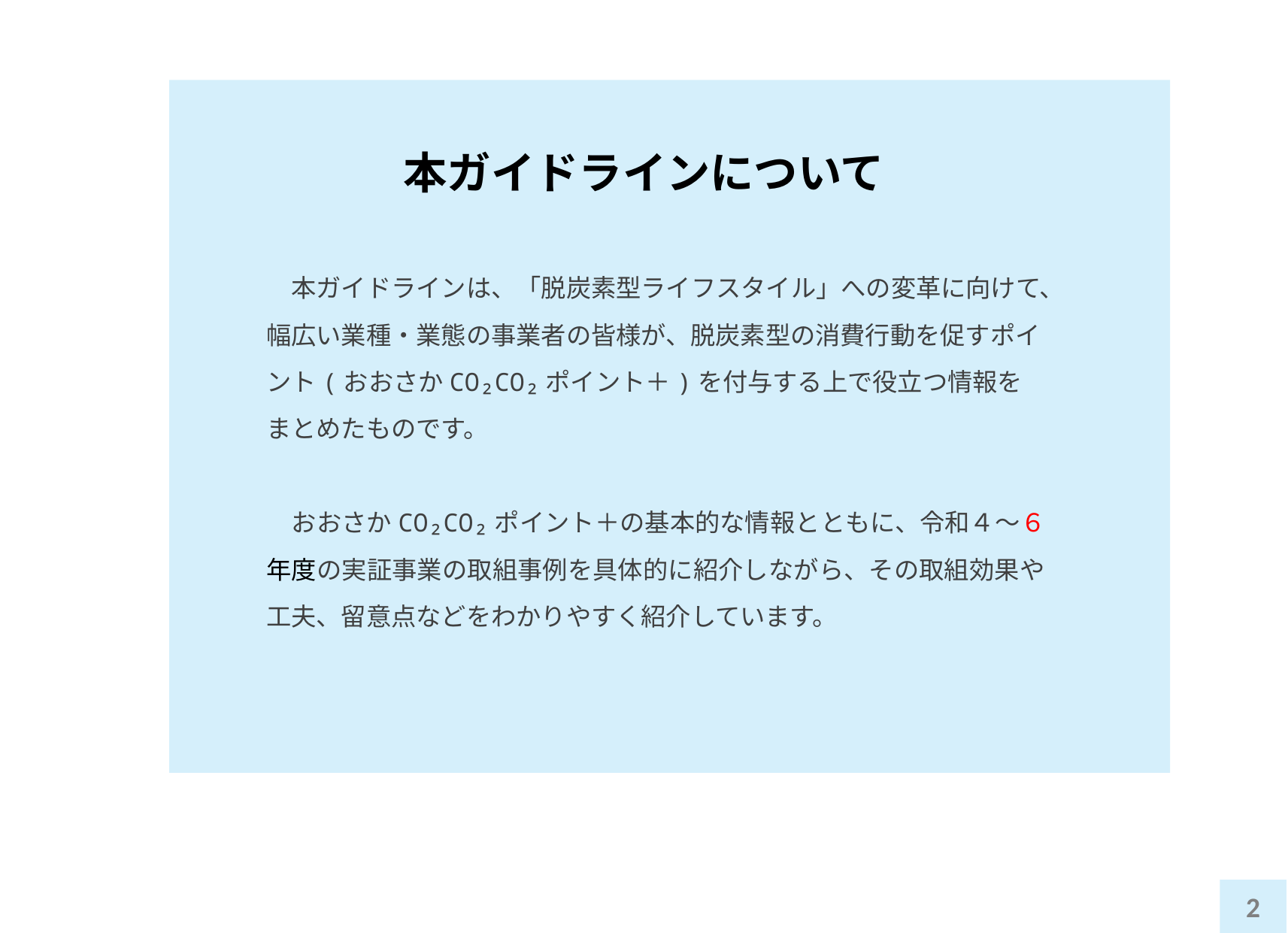

本ガイドラインについて
　本ガイドラインは、「脱炭素型ライフスタイル」への変革に向けて、幅広い業種・業態の事業者の皆様が、脱炭素型の消費行動を促すポイント(おおさかCO₂CO₂ポイント＋)を付与する上で役立つ情報をまとめたものです。

　おおさかCO₂CO₂ポイント＋の基本的な情報とともに、令和４～６年度の実証事業の取組事例を具体的に紹介しながら、その取組効果や工夫、留意点などをわかりやすく紹介しています。

2